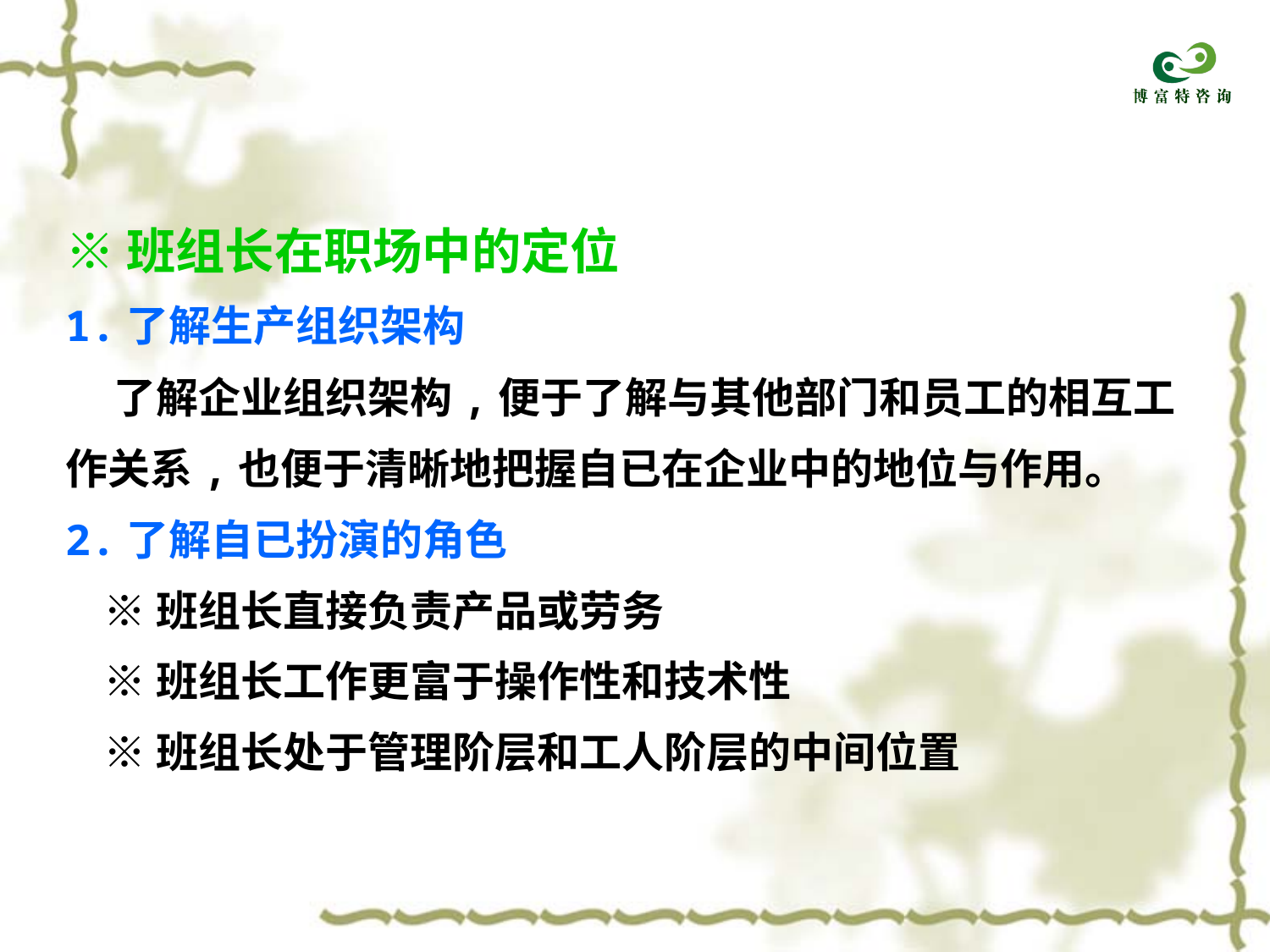

※班组长在职场中的定位
1.了解生产组织架构
    了解企业组织架构,便于了解与其他部门和员工的相互工
作关系,也便于清晰地把握自已在企业中的地位与作用。
2.了解自已扮演的角色
    ※班组长直接负责产品或劳务
    ※班组长工作更富于操作性和技术性
    ※班组长处于管理阶层和工人阶层的中间位置